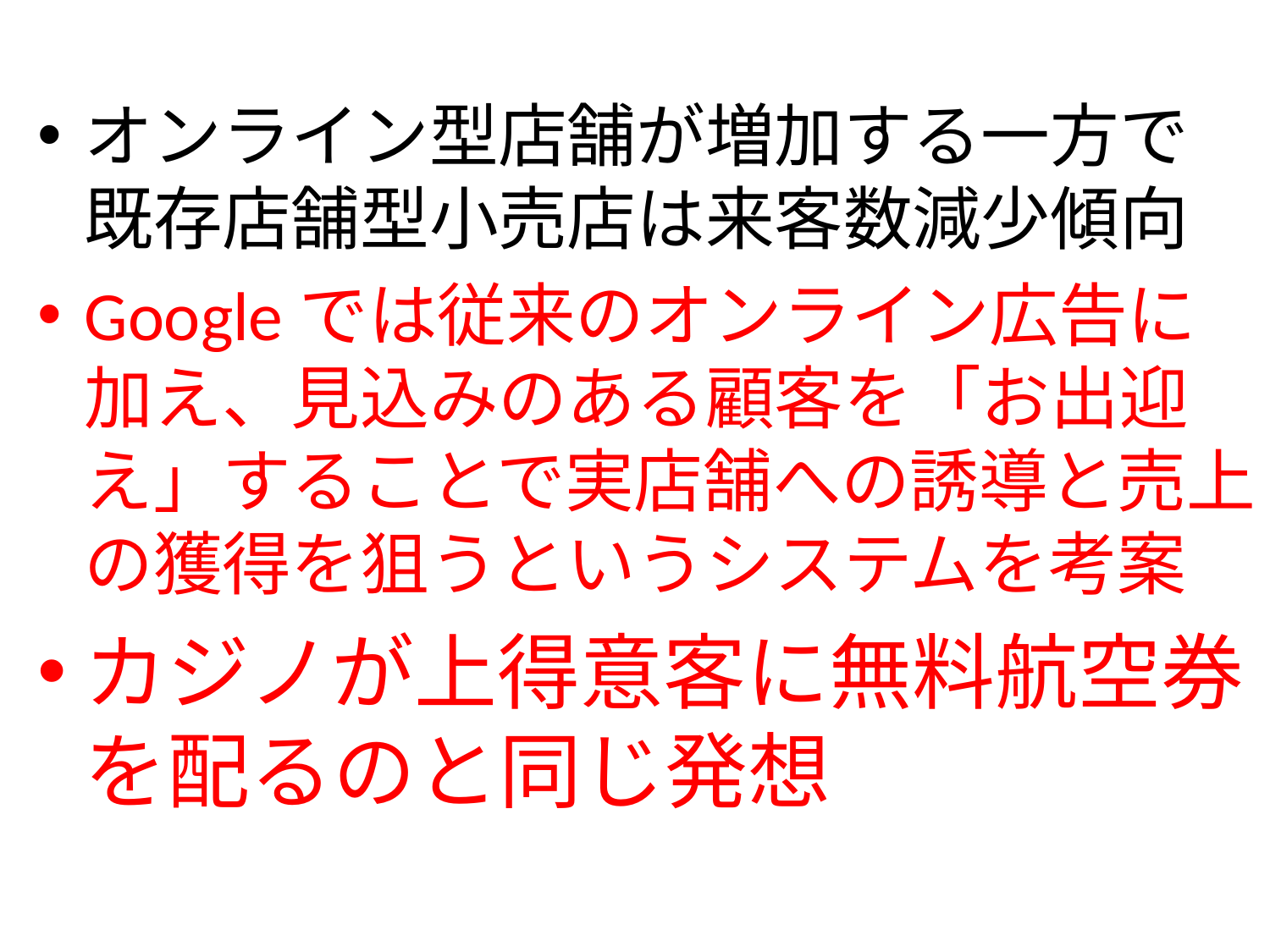

オンライン型店舗が増加する一方で既存店舗型小売店は来客数減少傾向
Googleでは従来のオンライン広告に加え、見込みのある顧客を「お出迎え」することで実店舗への誘導と売上の獲得を狙うというシステムを考案
カジノが上得意客に無料航空券を配るのと同じ発想